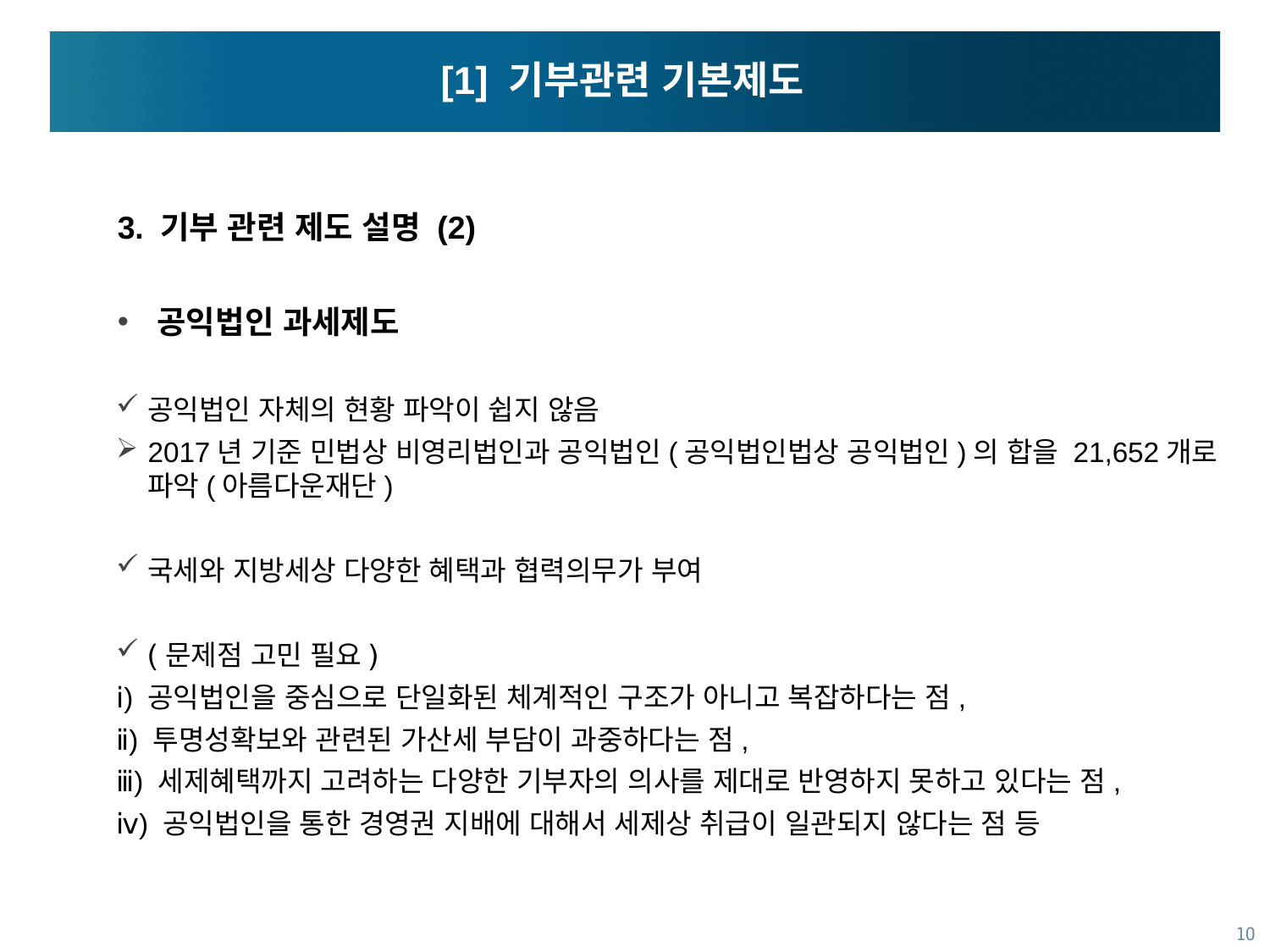

# [1] 기부관련 기본제도
3. 기부 관련 제도 설명 (2)

공익법인 과세제도

공익법인 자체의 현황 파악이 쉽지 않음
2017년 기준 민법상 비영리법인과 공익법인(공익법인법상 공익법인)의 합을 21,652개로 파악(아름다운재단)

국세와 지방세상 다양한 혜택과 협력의무가 부여

(문제점 고민 필요)
ⅰ) 공익법인을 중심으로 단일화된 체계적인 구조가 아니고 복잡하다는 점,
ⅱ) 투명성확보와 관련된 가산세 부담이 과중하다는 점,
ⅲ) 세제혜택까지 고려하는 다양한 기부자의 의사를 제대로 반영하지 못하고 있다는 점,
ⅳ) 공익법인을 통한 경영권 지배에 대해서 세제상 취급이 일관되지 않다는 점 등
10